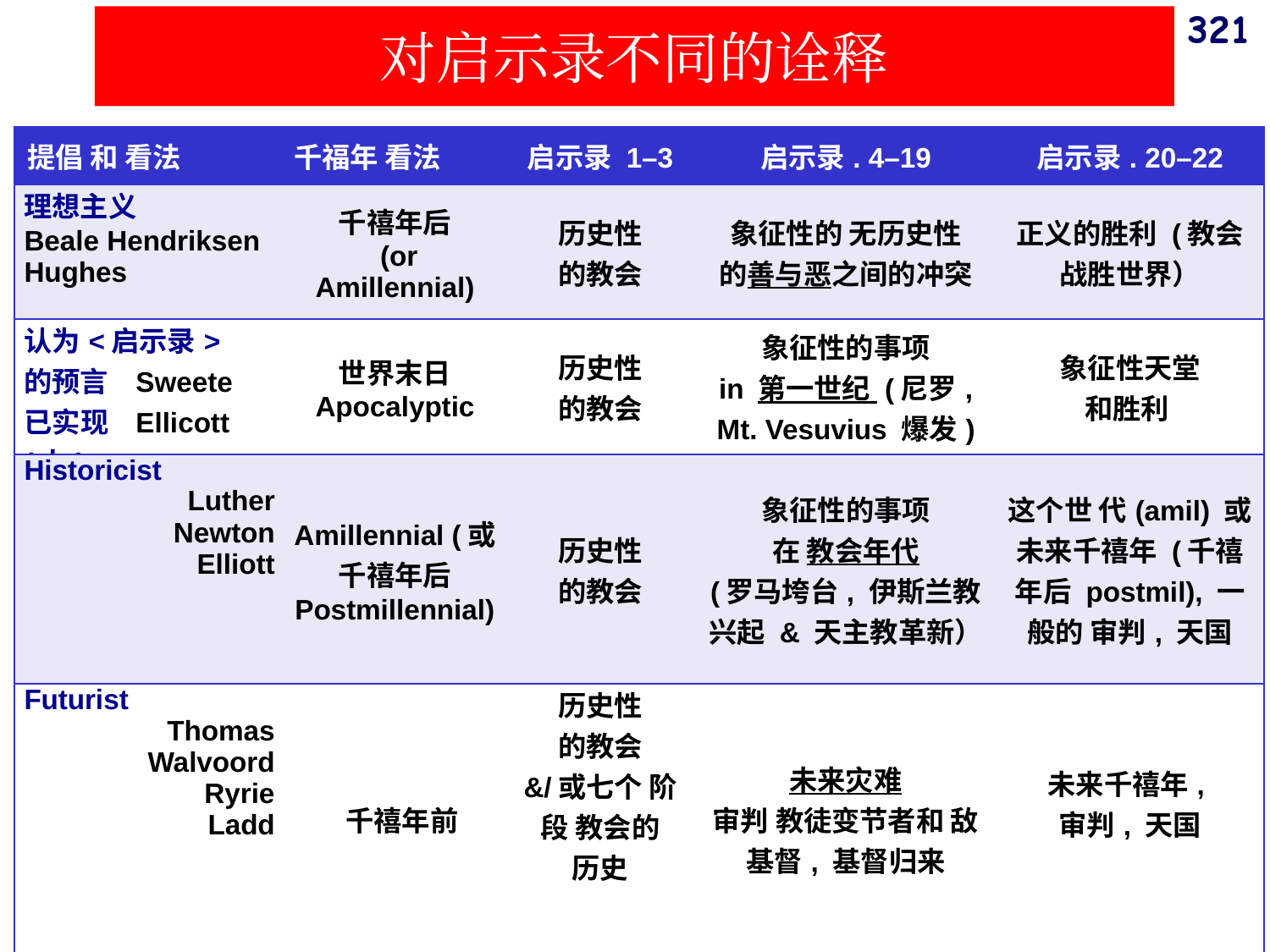

321
# 对启示录不同的诠释
| 提倡 和 看法 | 千福年 看法 | 启示录 1–3 | 启示录. 4–19 | 启示录. 20–22 |
| --- | --- | --- | --- | --- |
| 理想主义 Beale Hendriksen Hughes | 千禧年后 (or Amillennial) | 历史性 的教会 | 象征性的 无历史性 的善与恶之间的冲突 | 正义的胜利 (教会战胜世界） |
| 认为<启示录> 的预言 Sweete 已实现 Ellicott (人) DeMar | 世界末日 Apocalyptic | 历史性 的教会 | 象征性的事项 in 第一世纪 (尼罗, Mt. Vesuvius 爆发) | 象征性天堂 和胜利 |
| Historicist Luther Newton Elliott | Amillennial (或 千禧年后 Postmillennial) | 历史性 的教会 | 象征性的事项 在 教会年代 (罗马垮台, 伊斯兰教兴起 & 天主教革新） | 这个世 代(amil) 或 未来千禧年 (千禧年后 postmil), 一般的 审判, 天国 |
| Futurist Thomas Walvoord Ryrie Ladd | 千禧年前 | 历史性 的教会 &/或七个 阶段 教会的 历史 | 未来灾难 审判 教徒变节者和 敌基督, 基督归来 | 未来千禧年, 审判, 天国 |